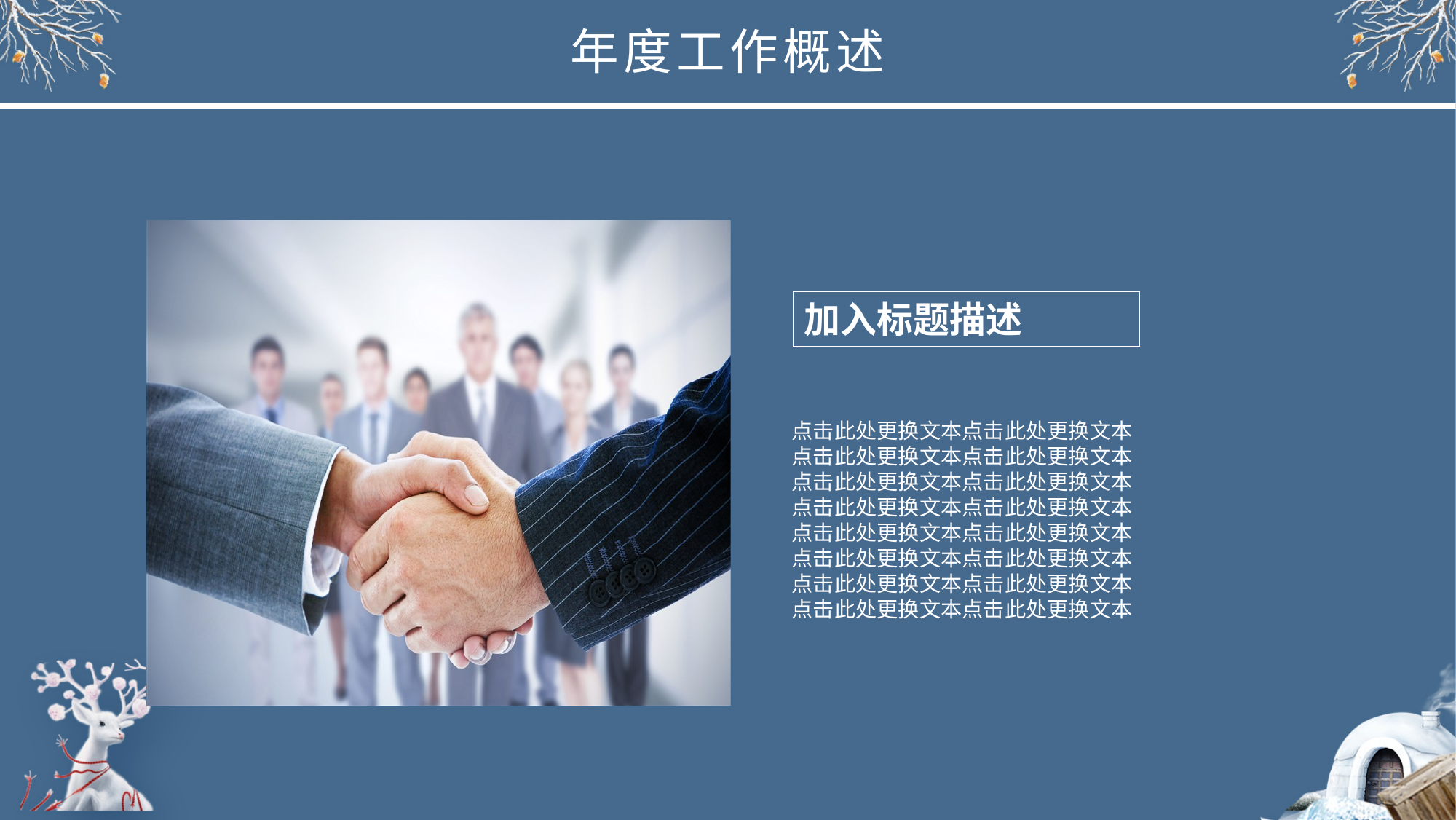

年度工作概述

加入标题描述
点击此处更换文本点击此处更换文本
点击此处更换文本点击此处更换文本
点击此处更换文本点击此处更换文本
点击此处更换文本点击此处更换文本
点击此处更换文本点击此处更换文本
点击此处更换文本点击此处更换文本
点击此处更换文本点击此处更换文本
点击此处更换文本点击此处更换文本